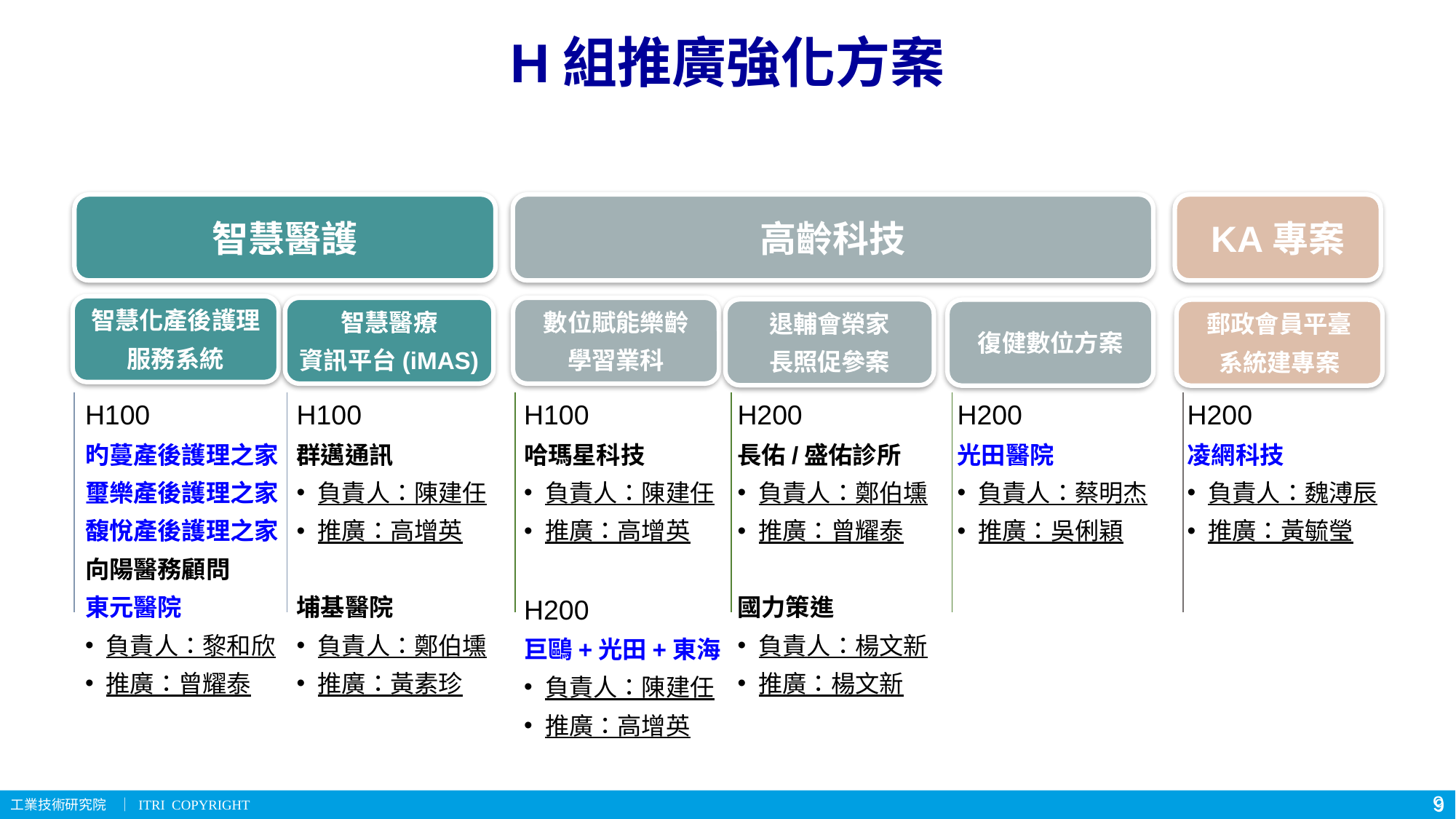

H組推廣強化方案
智慧醫護
高齡科技
KA專案
智慧化產後護理
服務系統
智慧醫療
資訊平台(iMAS)
數位賦能樂齡
學習業科
退輔會榮家
長照促參案
復健數位方案
郵政會員平臺
系統建專案
H100
旳蔓產後護理之家
璽樂產後護理之家
馥悅產後護理之家
向陽醫務顧問
東元醫院
負責人：黎和欣
推廣：曾耀泰
H100
群邁通訊
負責人：陳建任
推廣：高增英

埔基醫院
負責人：鄭伯壎
推廣：黃素珍
H100
哈瑪星科技
負責人：陳建任
推廣：高增英

H200
巨鷗+光田+東海
負責人：陳建任
推廣：高增英
H200
長佑/盛佑診所
負責人：鄭伯壎
推廣：曾耀泰

國力策進
負責人：楊文新
推廣：楊文新
H200
光田醫院
負責人：蔡明杰
推廣：吳俐穎
H200
凌網科技
負責人：魏溥辰
推廣：黃毓瑩
9